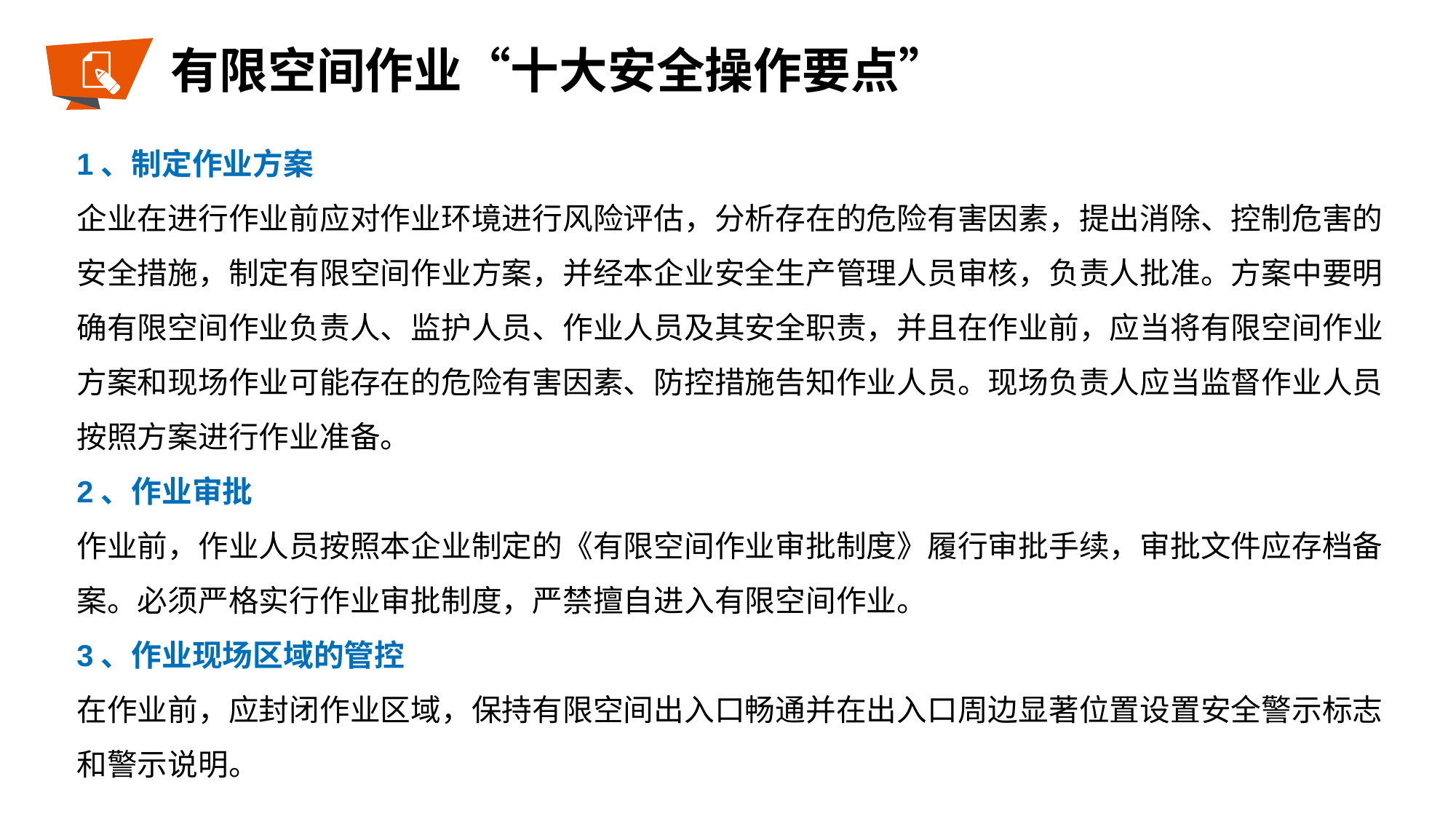

有限空间作业“十大安全操作要点”

1、制定作业方案
企业在进行作业前应对作业环境进行风险评估，分析存在的危险有害因素，提出消除、控制危害的安全措施，制定有限空间作业方案，并经本企业安全生产管理人员审核，负责人批准。方案中要明确有限空间作业负责人、监护人员、作业人员及其安全职责，并且在作业前，应当将有限空间作业方案和现场作业可能存在的危险有害因素、防控措施告知作业人员。现场负责人应当监督作业人员按照方案进行作业准备。
2、作业审批
作业前，作业人员按照本企业制定的《有限空间作业审批制度》履行审批手续，审批文件应存档备案。必须严格实行作业审批制度，严禁擅自进入有限空间作业。
3、作业现场区域的管控
在作业前，应封闭作业区域，保持有限空间出入口畅通并在出入口周边显著位置设置安全警示标志和警示说明。